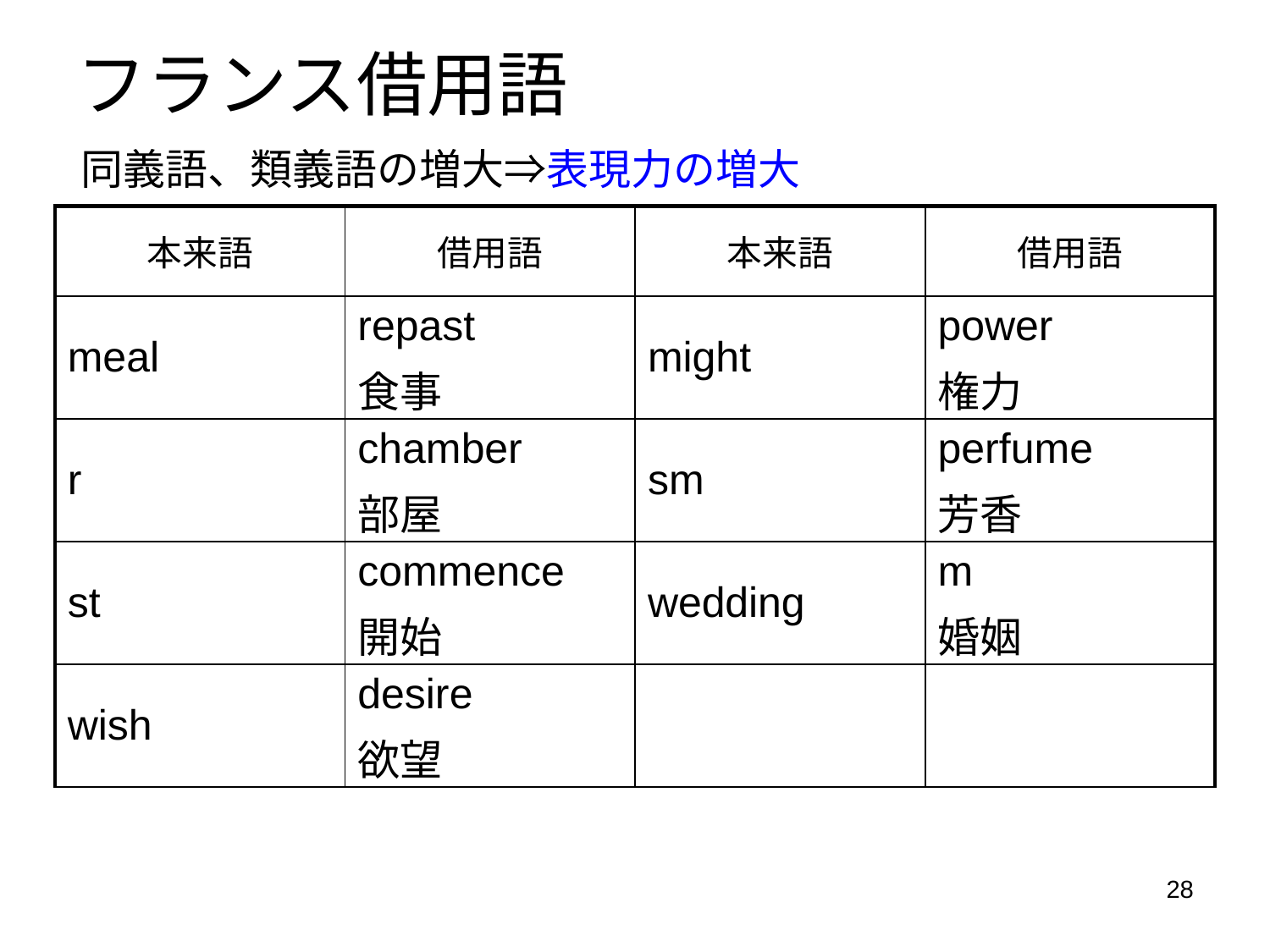

# フランス借用語
同義語、類義語の増大⇒表現力の増大
| 本来語 | 借用語 | 本来語 | 借用語 |
| --- | --- | --- | --- |
| meal | repast 食事 | might | power 権力 |
| r | chamber 部屋 | sm | perfume 芳香 |
| st | commence 開始 | wedding | m 婚姻 |
| wish | desire 欲望 |  |  |
28